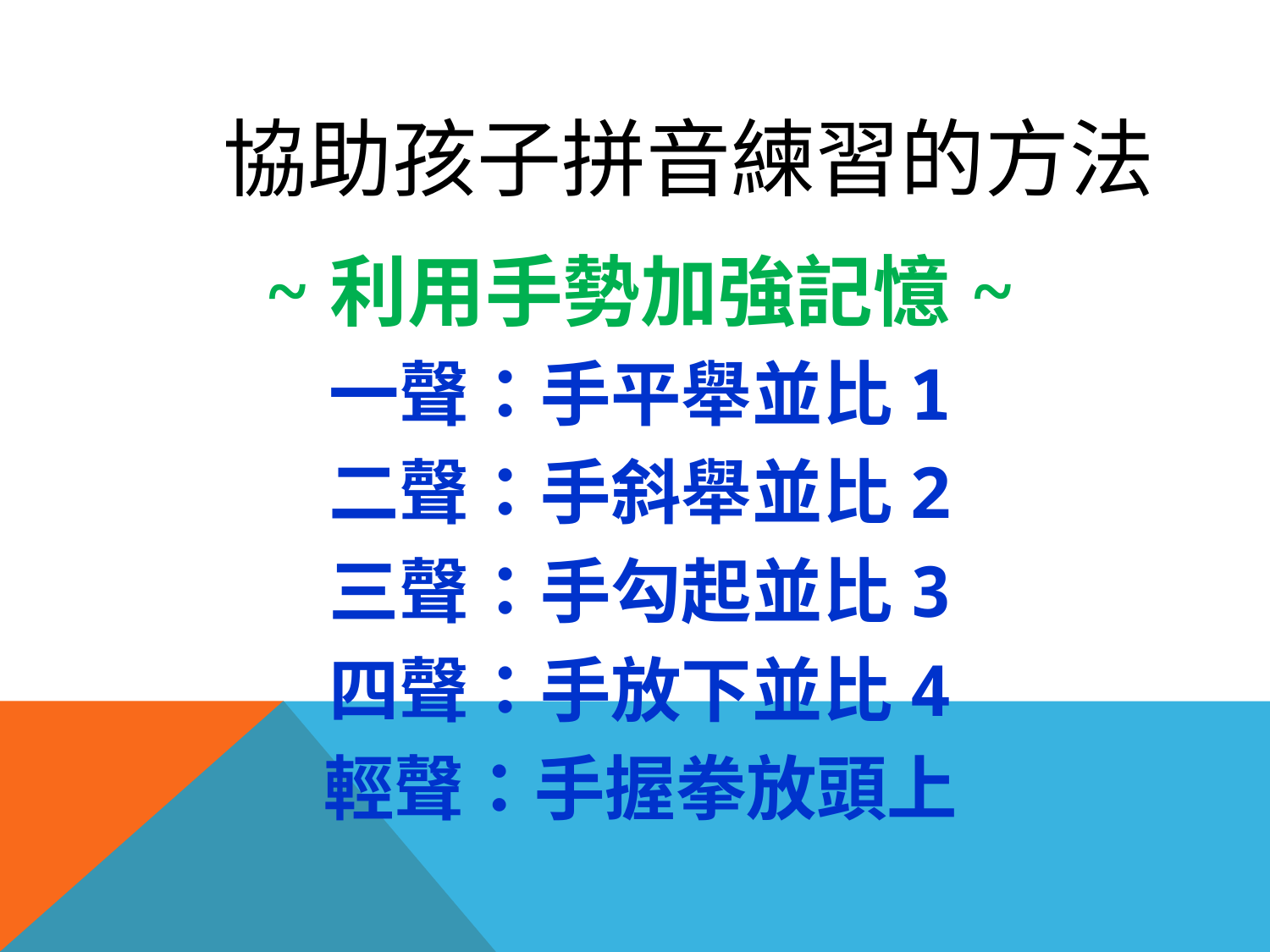

# 協助孩子拼音練習的方法
~利用手勢加強記憶~
一聲：手平舉並比1
二聲：手斜舉並比2
三聲：手勾起並比3
四聲：手放下並比4
輕聲：手握拳放頭上